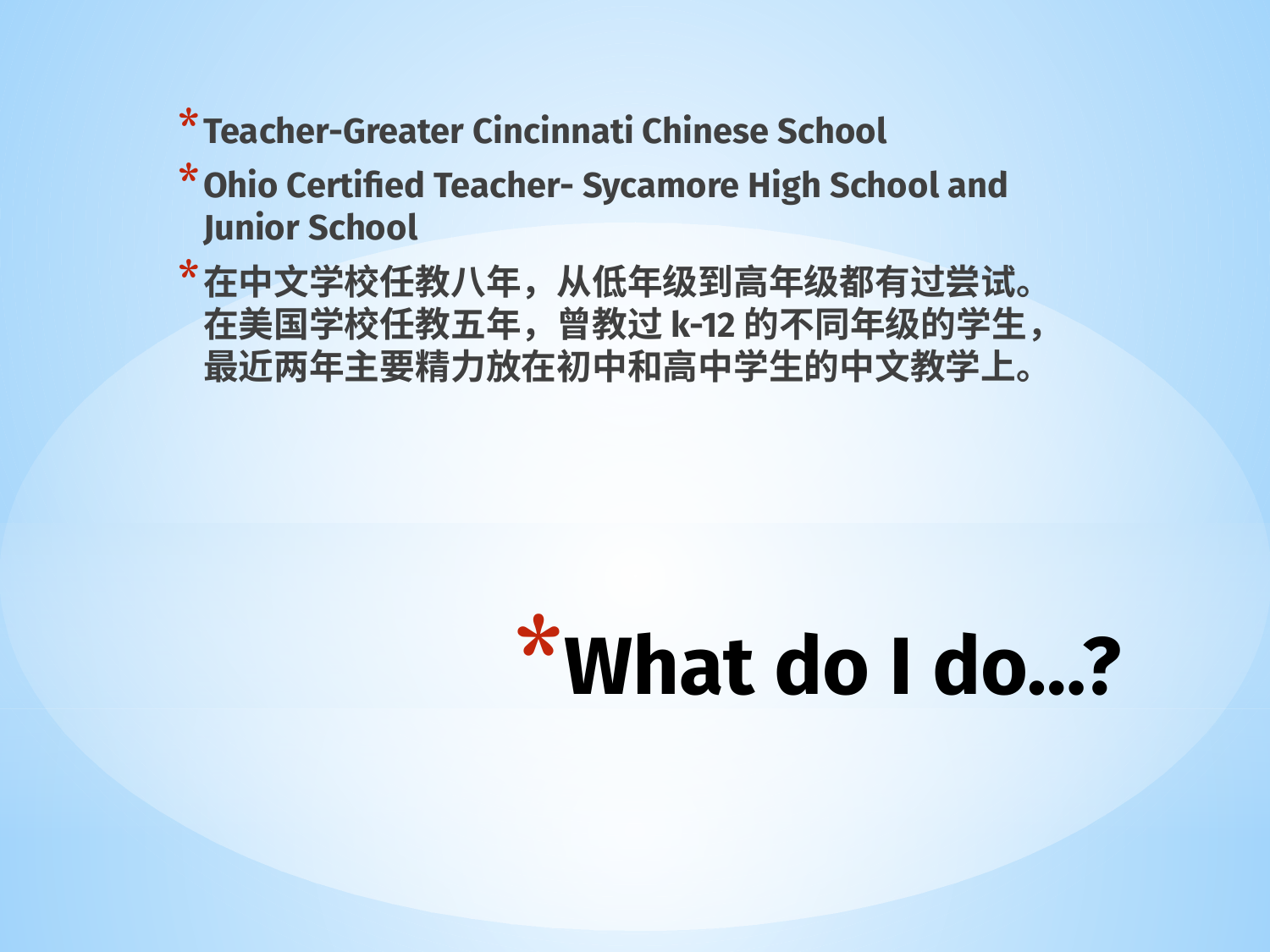

Teacher-Greater Cincinnati Chinese School
Ohio Certified Teacher- Sycamore High School and Junior School
在中文学校任教八年，从低年级到高年级都有过尝试。在美国学校任教五年，曾教过k-12的不同年级的学生，最近两年主要精力放在初中和高中学生的中文教学上。
# What do I do…?